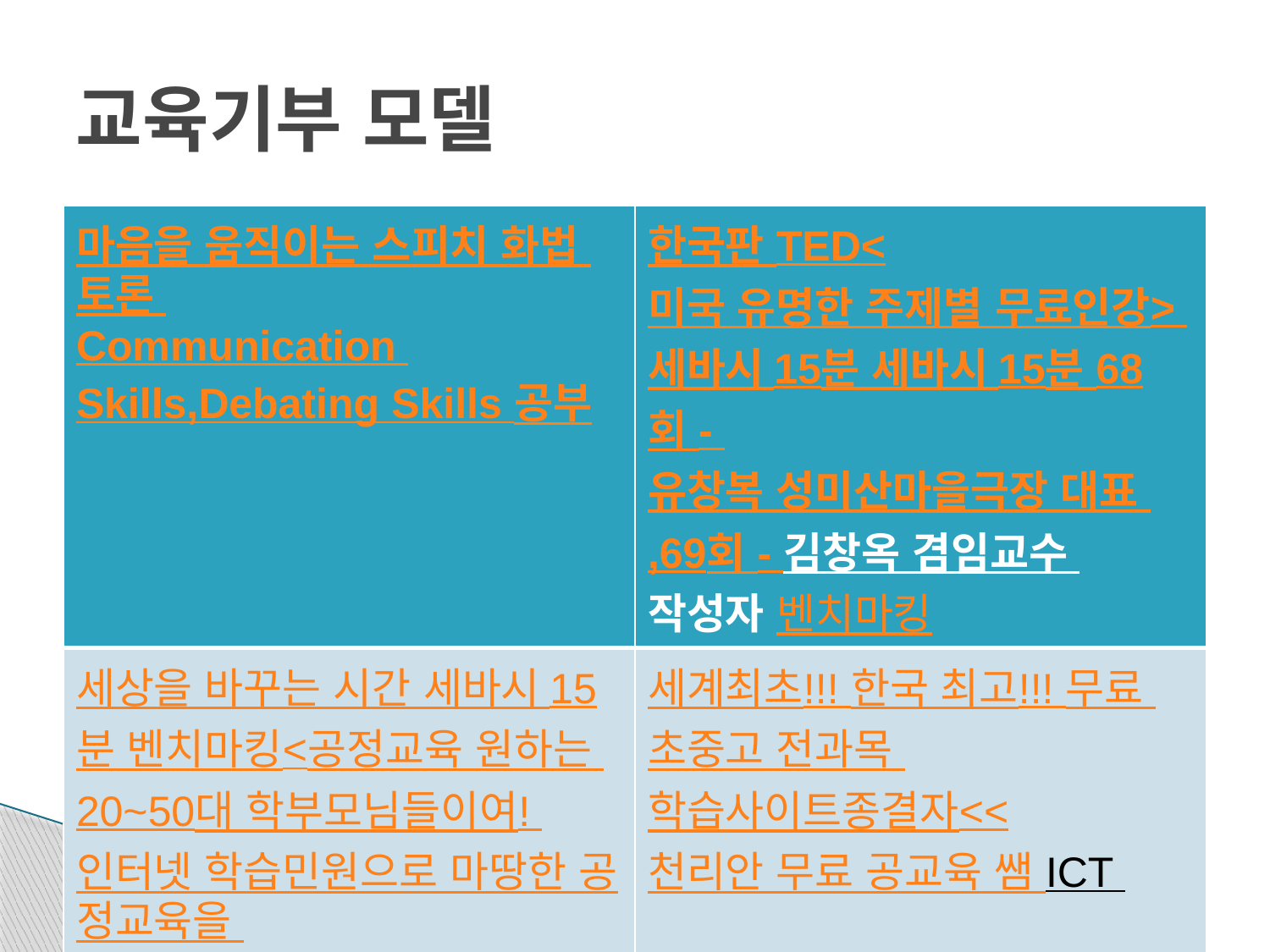

# 교육기부 모델
| 마음을 움직이는 스피치 화법 토론 Communication Skills,Debating Skills 공부 | 한국판 TED<미국 유명한 주제별 무료인강> 세바시 15분 세바시 15분 68회 - 유창복 성미산마을극장 대표 ,69회 - 김창옥 겸임교수   작성자 벤치마킹 |
| --- | --- |
| 세상을 바꾸는 시간 세바시 15분 벤치마킹<공정교육 원하는 20~50대 학부모님들이여! 인터넷 학습민원으로 마땅한 공정교육을 요구획득합시다! | 세계최초!!! 한국 최고!!! 무료 초중고 전과목 학습사이트종결자<<천리안 무료 공교육 쌤 ICT |